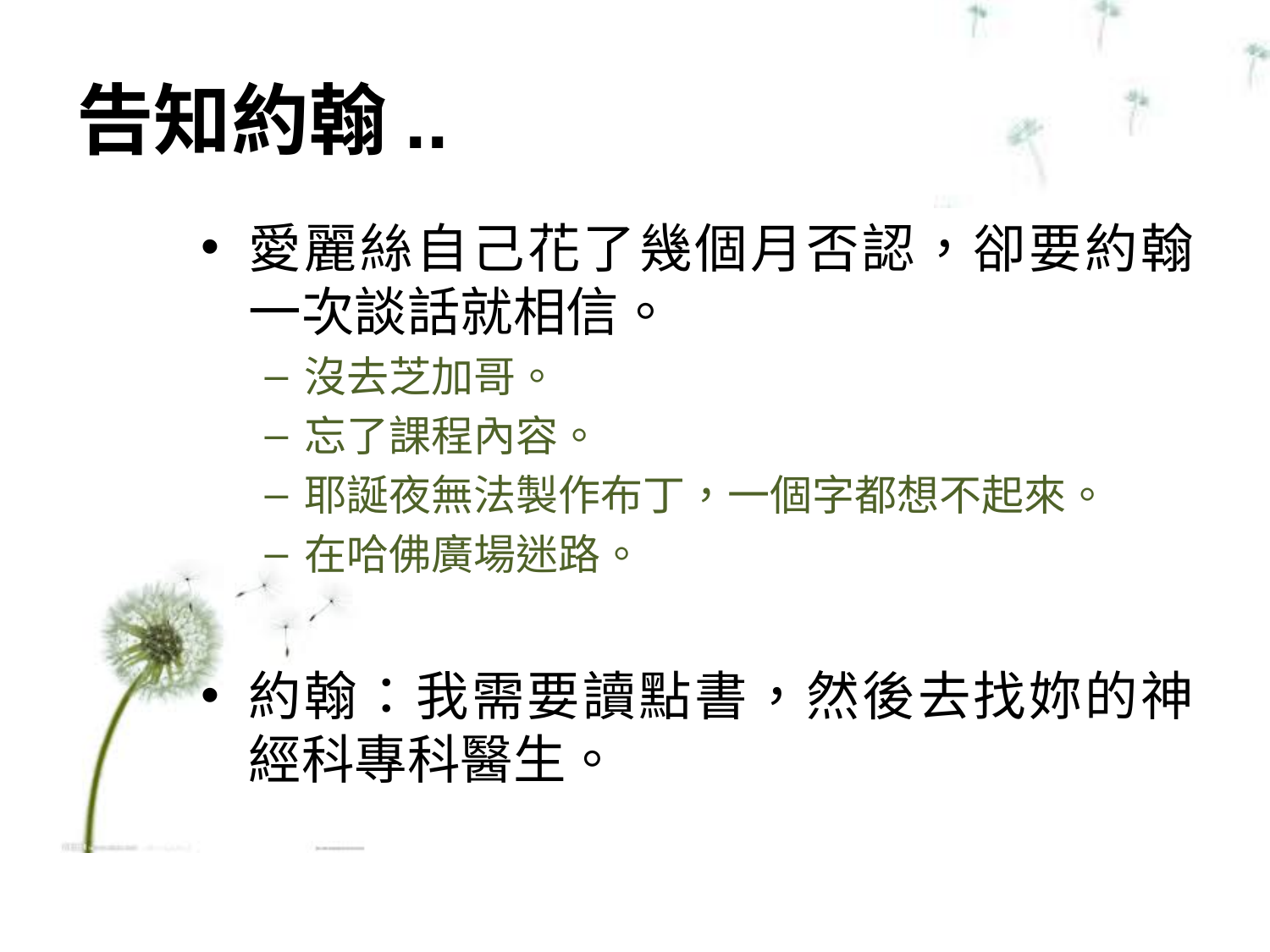

# 告知約翰..
愛麗絲自己花了幾個月否認，卻要約翰一次談話就相信。
沒去芝加哥。
忘了課程內容。
耶誕夜無法製作布丁，一個字都想不起來。
在哈佛廣場迷路。

約翰：我需要讀點書，然後去找妳的神經科專科醫生。